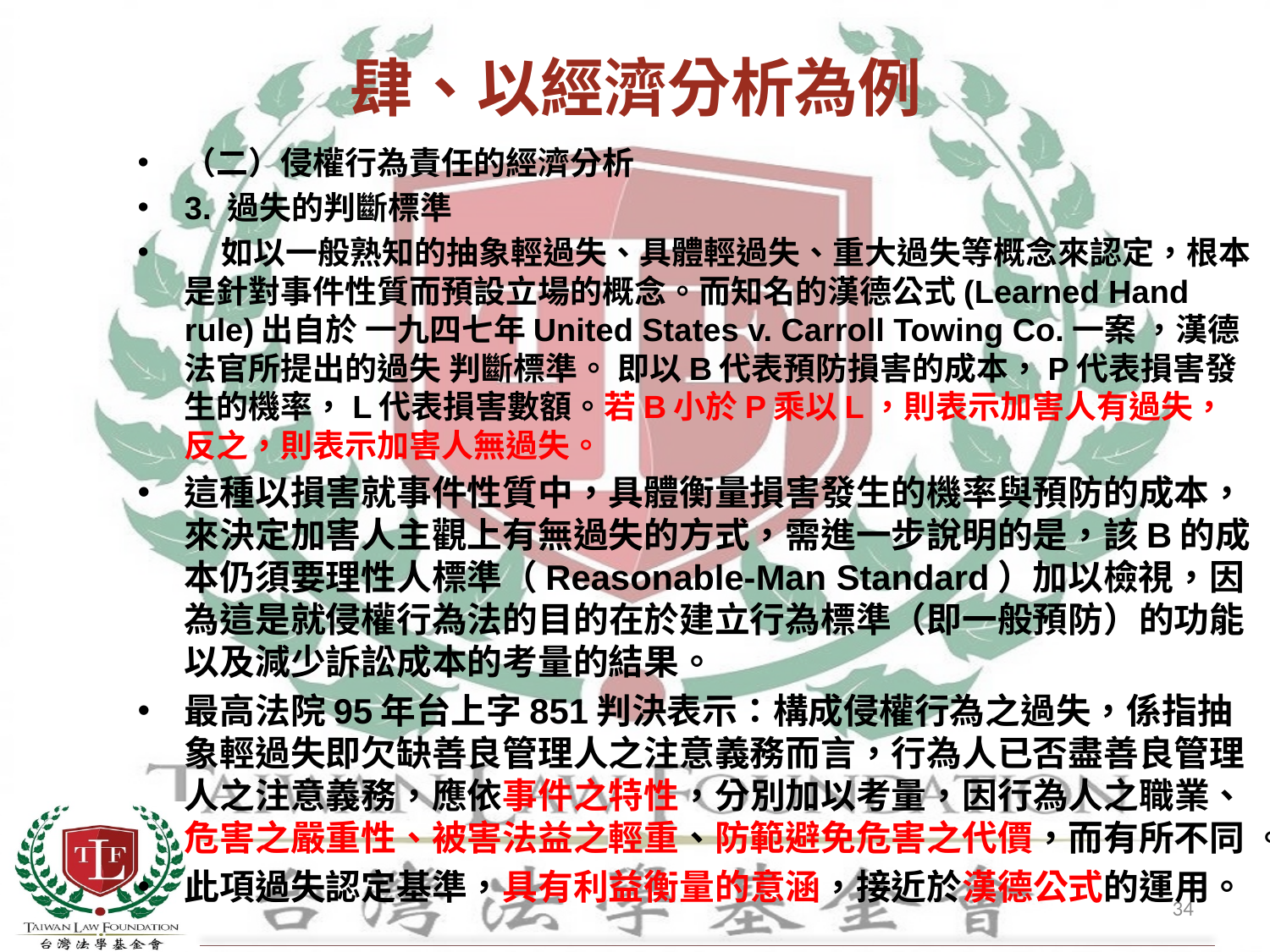

# 肆、以經濟分析為例
（二）侵權行為責任的經濟分析
3. 過失的判斷標準
    如以一般熟知的抽象輕過失、具體輕過失、重大過失等概念來認定，根本是針對事件性質而預設立場的概念。而知名的漢德公式(Learned Hand rule)出自於 一九四七年United States v. Carroll Towing Co.一案 ，漢德法官所提出的過失 判斷標準。 即以B代表預防損害的成本，P代表損害發生的機率，L代表損害數額。若B小於P乘以L，則表示加害人有過失，反之，則表示加害人無過失。
這種以損害就事件性質中，具體衡量損害發生的機率與預防的成本，來決定加害人主觀上有無過失的方式，需進一步說明的是，該B的成本仍須要理性人標準（Reasonable-Man Standard）加以檢視，因為這是就侵權行為法的目的在於建立行為標準（即一般預防）的功能以及減少訴訟成本的考量的結果。
最高法院95年台上字851判決表示：構成侵權行為之過失，係指抽象輕過失即欠缺善良管理人之注意義務而言，行為人已否盡善良管理人之注意義務，應依事件之特性，分別加以考量，因行為人之職業、危害之嚴重性、被害法益之輕重、防範避免危害之代價，而有所不同 。
此項過失認定基準，具有利益衡量的意涵，接近於漢德公式的運用。

34